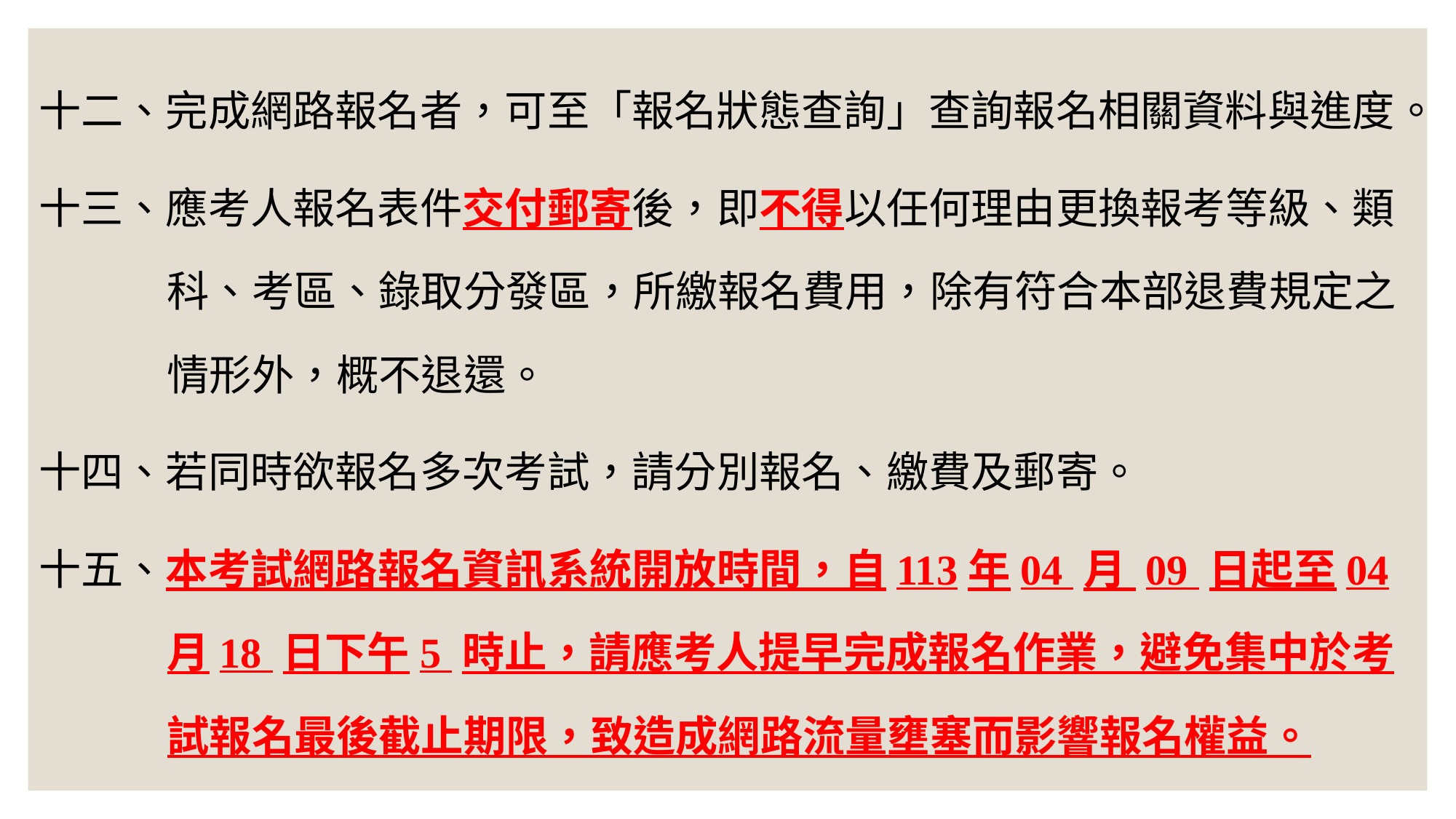

十二、完成網路報名者，可至「報名狀態查詢」查詢報名相關資料與進度。
十三、應考人報名表件交付郵寄後，即不得以任何理由更換報考等級、類科、考區、錄取分發區，所繳報名費用，除有符合本部退費規定之情形外，概不退還。
十四、若同時欲報名多次考試，請分別報名、繳費及郵寄。
十五、本考試網路報名資訊系統開放時間，自113年04 月 09 日起至04 月18 日下午5 時止，請應考人提早完成報名作業，避免集中於考試報名最後截止期限，致造成網路流量壅塞而影響報名權益。